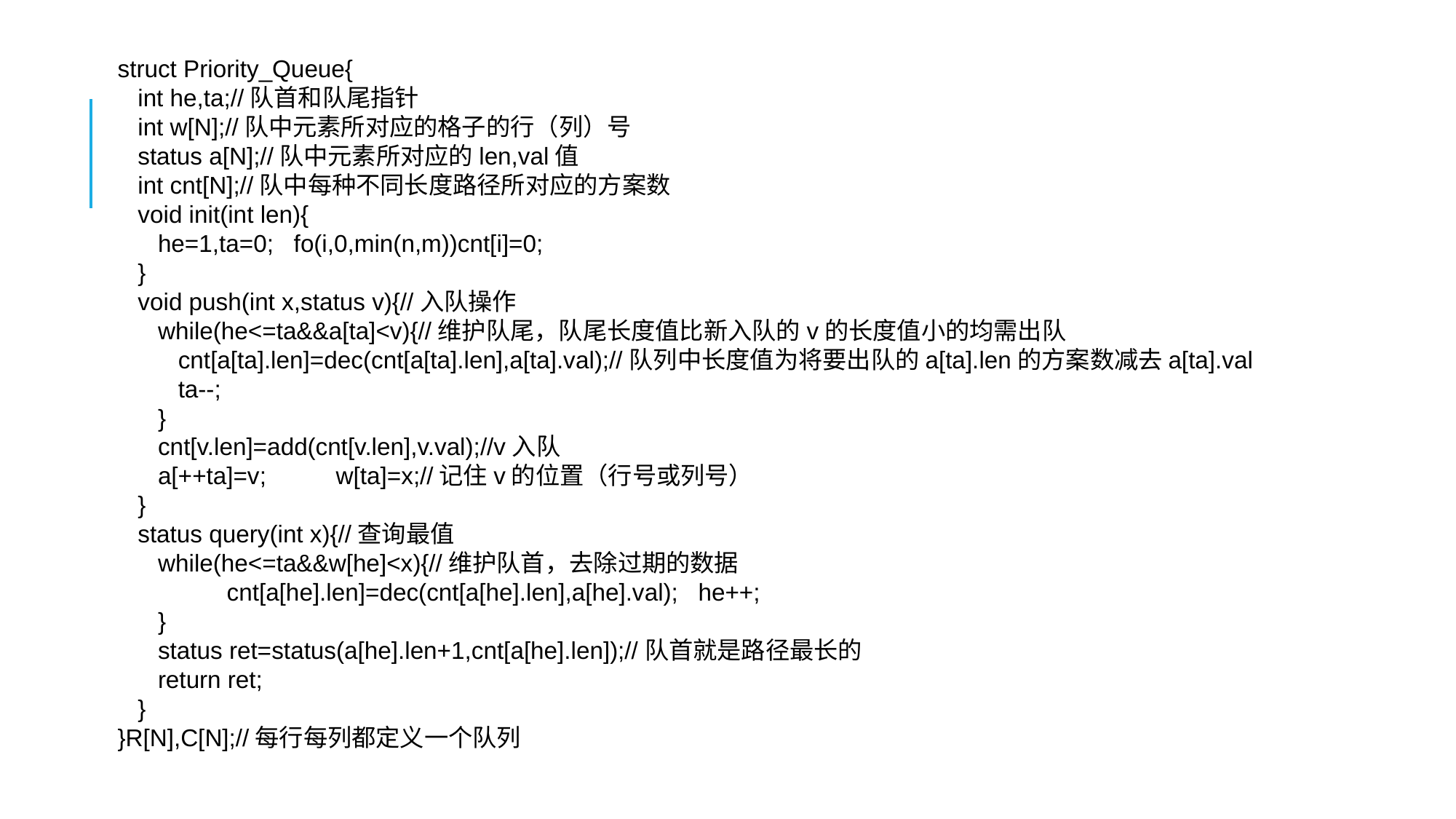

struct Priority_Queue{
   int he,ta;//队首和队尾指针
   int w[N];//队中元素所对应的格子的行（列）号
   status a[N];//队中元素所对应的len,val值
   int cnt[N];//队中每种不同长度路径所对应的方案数
   void init(int len){
      he=1,ta=0;   fo(i,0,min(n,m))cnt[i]=0;
   }
   void push(int x,status v){//入队操作
      while(he<=ta&&a[ta]<v){//维护队尾，队尾长度值比新入队的v的长度值小的均需出队
         cnt[a[ta].len]=dec(cnt[a[ta].len],a[ta].val);//队列中长度值为将要出队的a[ta].len的方案数减去a[ta].val
         ta--;
      }
      cnt[v.len]=add(cnt[v.len],v.val);//v入队
      a[++ta]=v;	w[ta]=x;//记住v的位置（行号或列号）
   }
   status query(int x){//查询最值
      while(he<=ta&&w[he]<x){//维护队首，去除过期的数据
	cnt[a[he].len]=dec(cnt[a[he].len],a[he].val);   he++;
      }
      status ret=status(a[he].len+1,cnt[a[he].len]);//队首就是路径最长的
      return ret;
   }
}R[N],C[N];//每行每列都定义一个队列